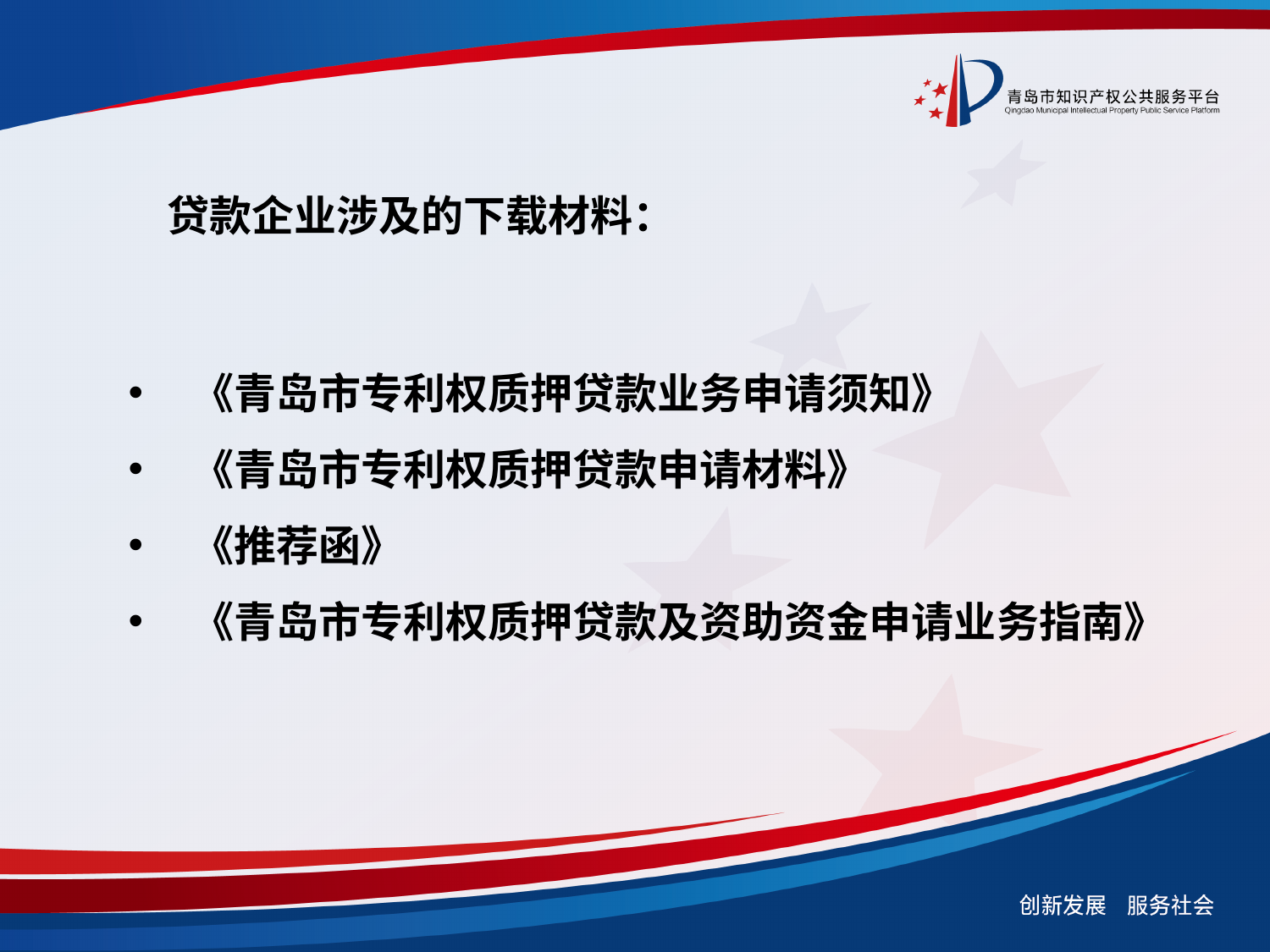

贷款企业涉及的下载材料：

《青岛市专利权质押贷款业务申请须知》
《青岛市专利权质押贷款申请材料》
《推荐函》
《青岛市专利权质押贷款及资助资金申请业务指南》